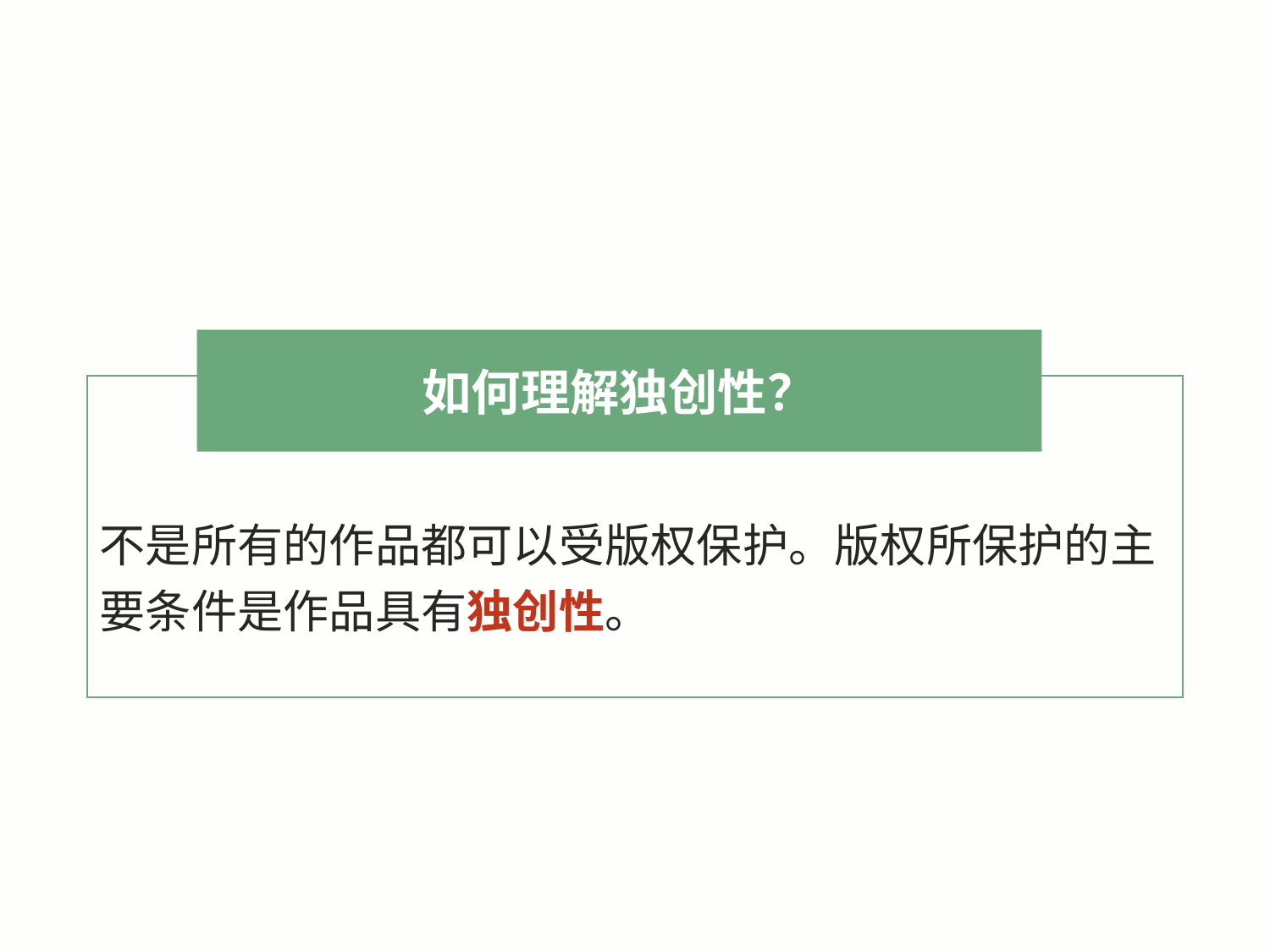

如何理解独创性？

不是所有的作品都可以受版权保护。版权所保护的主要条件是作品具有独创性。